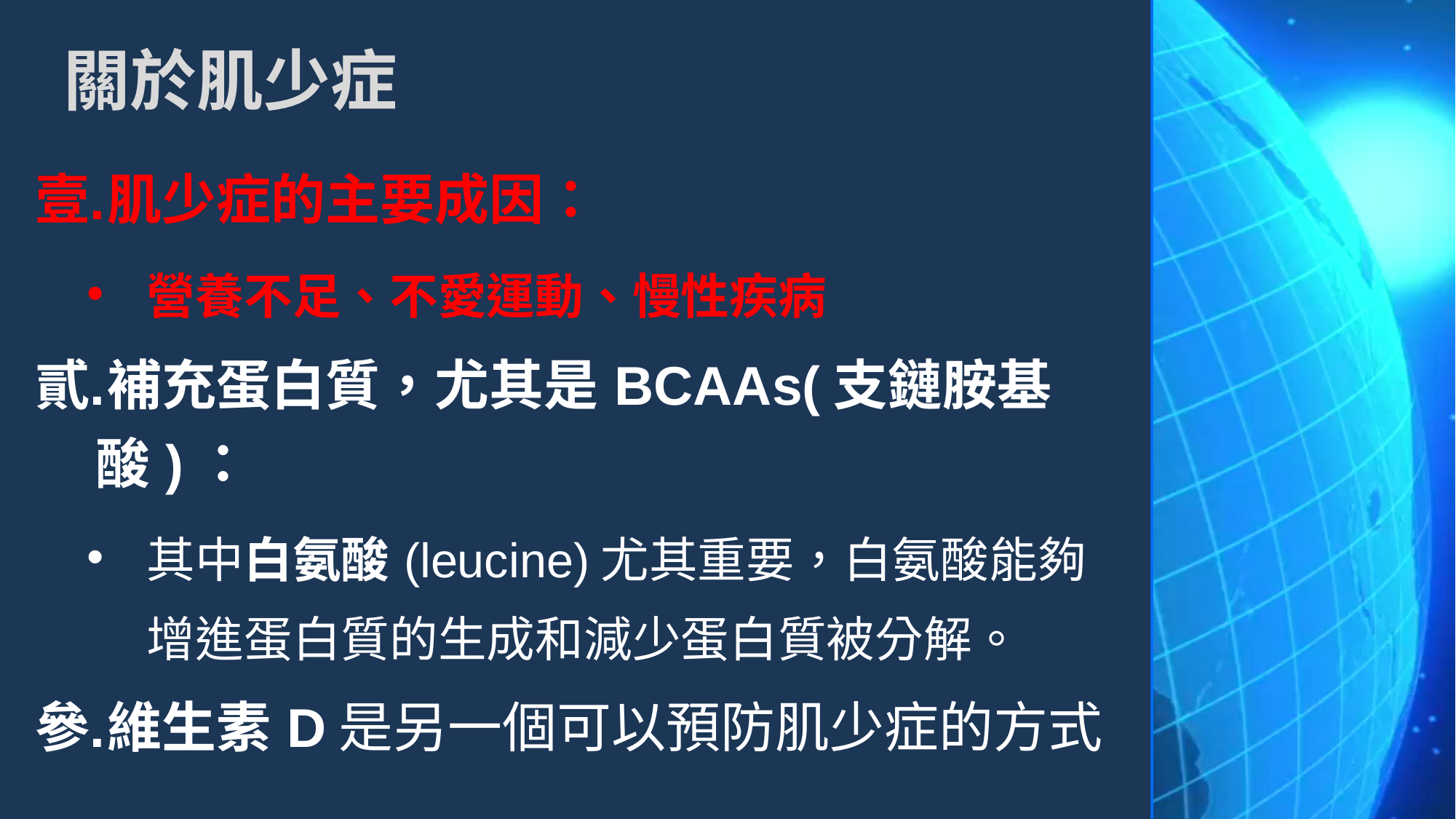

# 關於肌少症
肌少症的主要成因：
營養不足、不愛運動、慢性疾病
補充蛋白質，尤其是BCAAs(支鏈胺基酸)：
其中白氨酸(leucine)尤其重要，白氨酸能夠增進蛋白質的生成和減少蛋白質被分解。
維生素D是另一個可以預防肌少症的方式